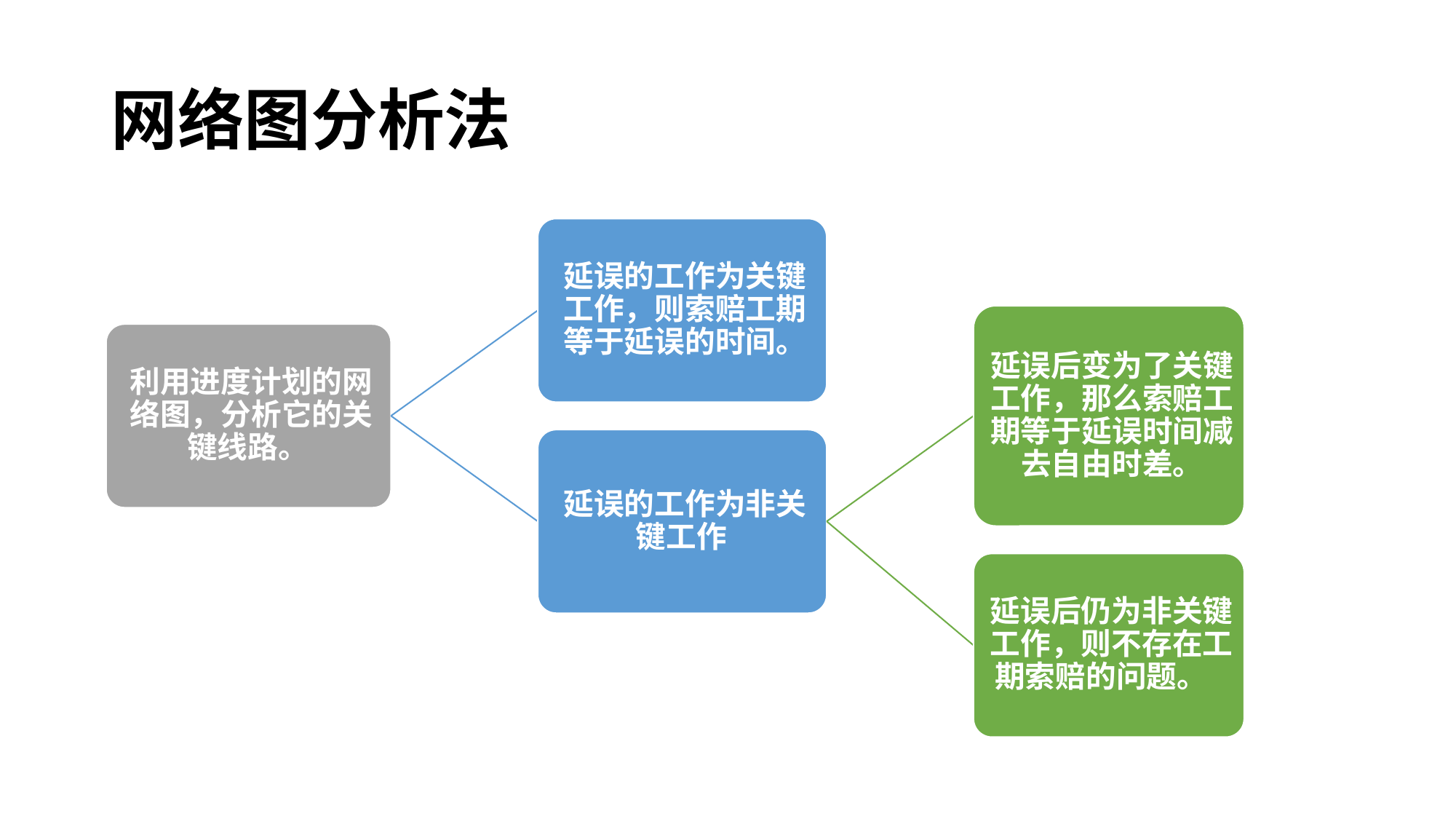

# 网络图分析法
利用进度计划的网络图，分析它的关键线路。

延误的工作为关键工作，则索赔工期等于延误的时间。

延误的工作为非关键工作

延误后变为了关键工作，那么索赔工期等于延误时间减去自由时差。

延误后仍为非关键工作，则不存在工期索赔的问题。